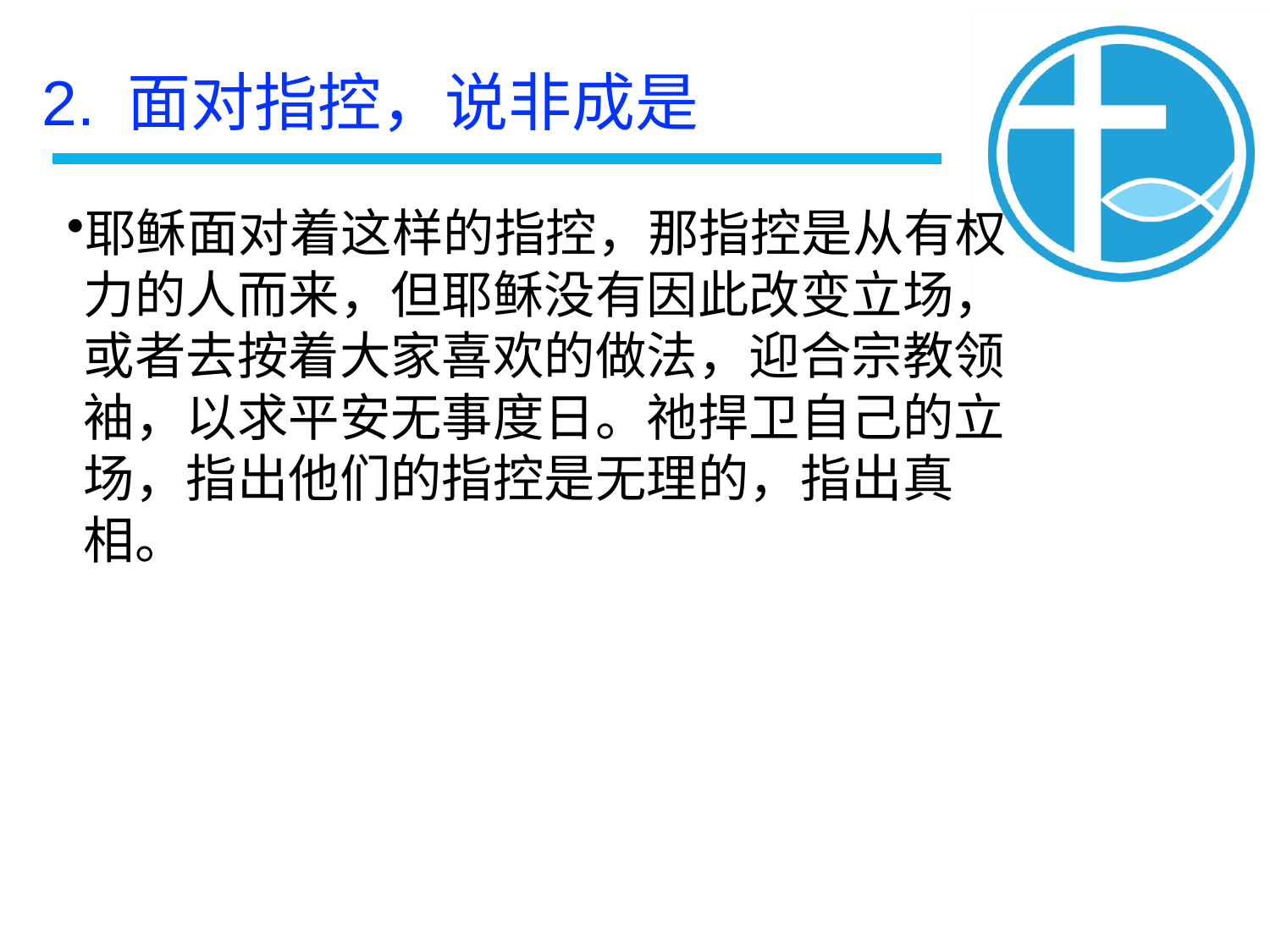

2. 面对指控，说非成是
耶稣面对着这样的指控，那指控是从有权力的人而来，但耶稣没有因此改变立场，或者去按着大家喜欢的做法，迎合宗教领袖，以求平安无事度日。祂捍卫自己的立场，指出他们的指控是无理的，指出真相。